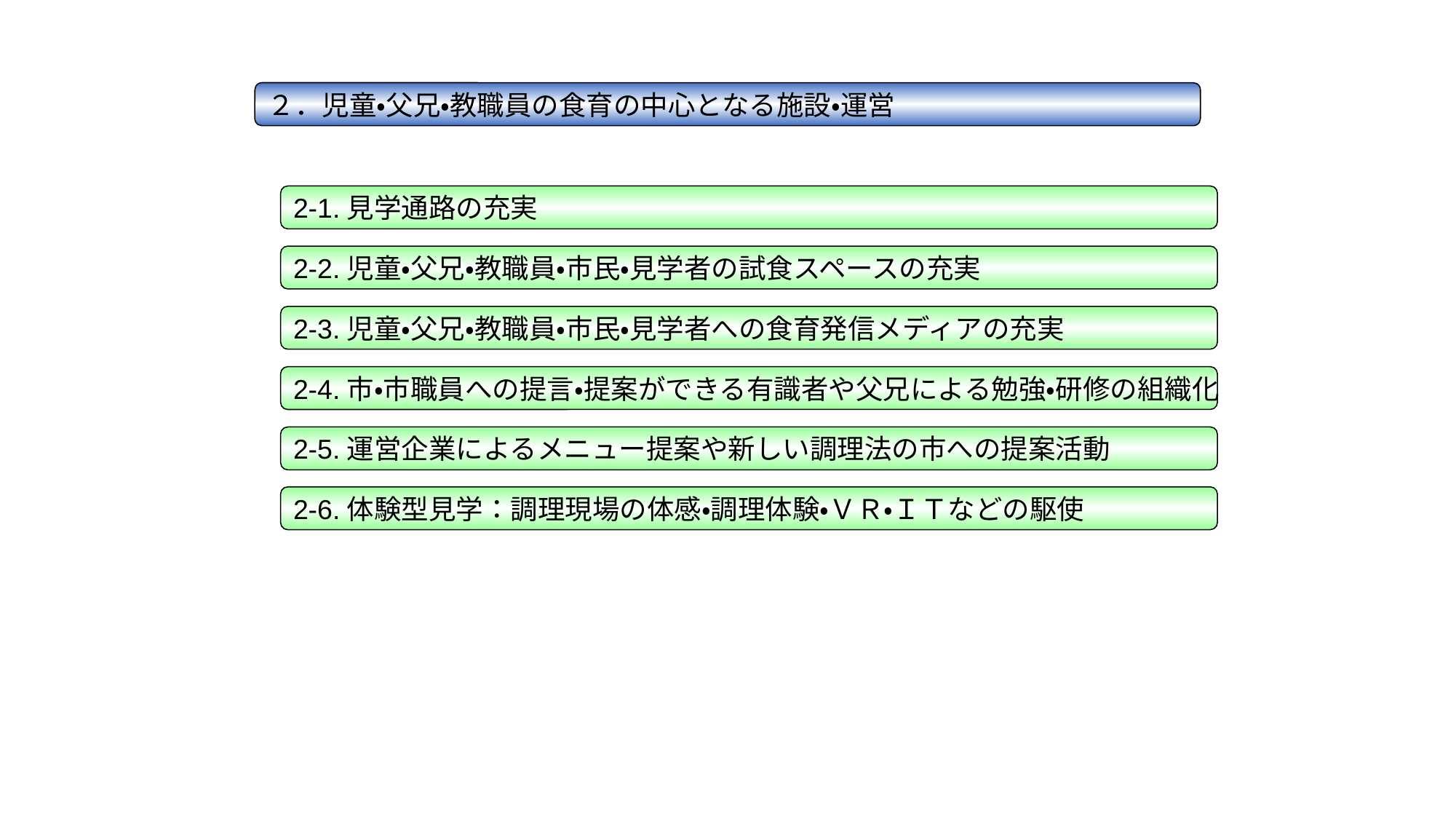

２．児童・父兄・教職員の食育の中心となる施設・運営
2-1.見学通路の充実
2-2.児童・父兄・教職員・市民・見学者の試食スペースの充実
2-3.児童・父兄・教職員・市民・見学者への食育発信メディアの充実
2-4.市・市職員への提言・提案ができる有識者や父兄による勉強・研修の組織化
2-5.運営企業によるメニュー提案や新しい調理法の市への提案活動
2-6.体験型見学：調理現場の体感・調理体験・ＶＲ・ＩＴなどの駆使